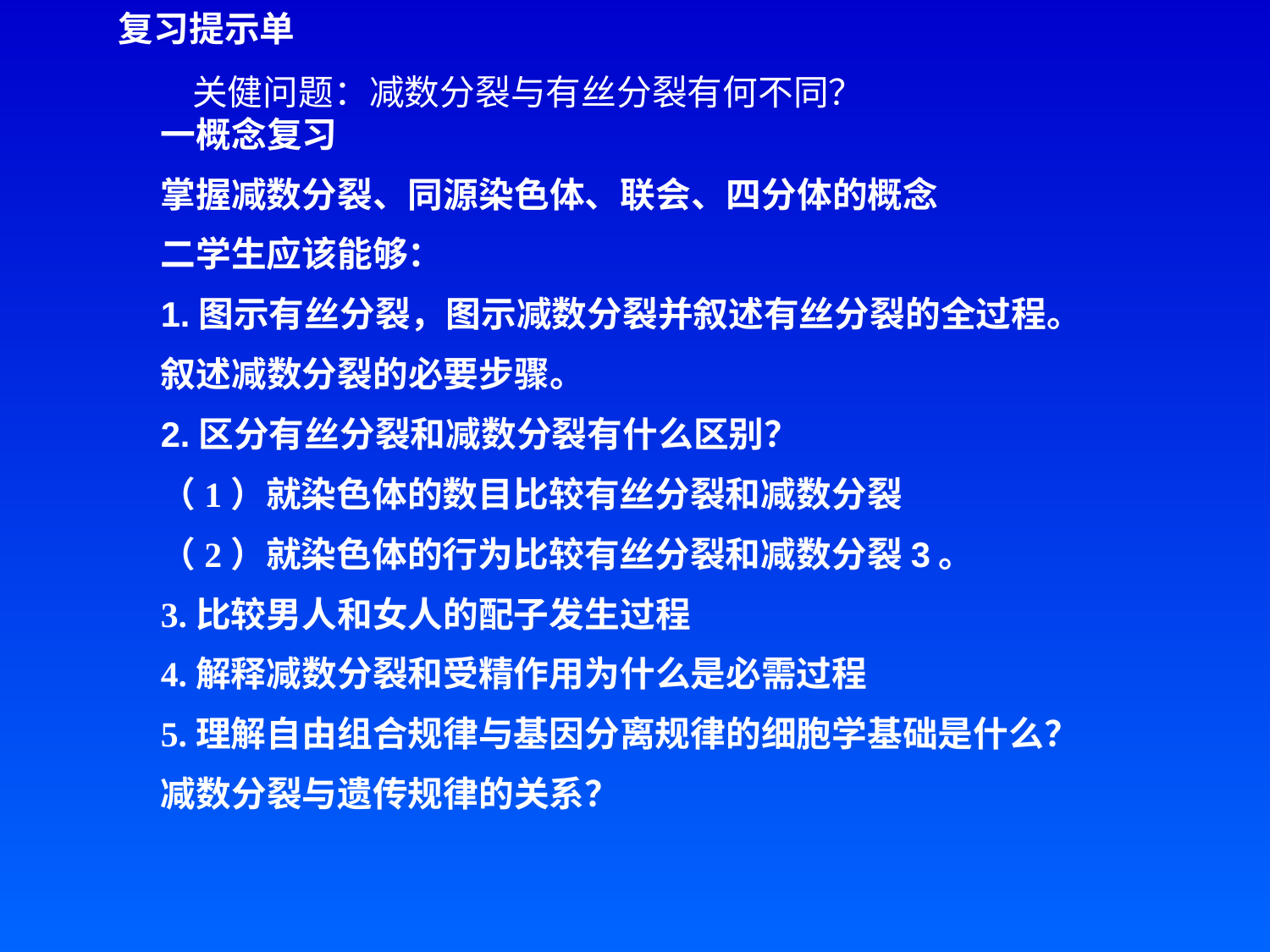

复习提示单
关健问题：减数分裂与有丝分裂有何不同？
一概念复习
掌握减数分裂、同源染色体、联会、四分体的概念
二学生应该能够：
1.图示有丝分裂，图示减数分裂并叙述有丝分裂的全过程。
叙述减数分裂的必要步骤。
2.区分有丝分裂和减数分裂有什么区别？
（1）就染色体的数目比较有丝分裂和减数分裂
（2）就染色体的行为比较有丝分裂和减数分裂3。
3.比较男人和女人的配子发生过程
4.解释减数分裂和受精作用为什么是必需过程
5.理解自由组合规律与基因分离规律的细胞学基础是什么？
减数分裂与遗传规律的关系？